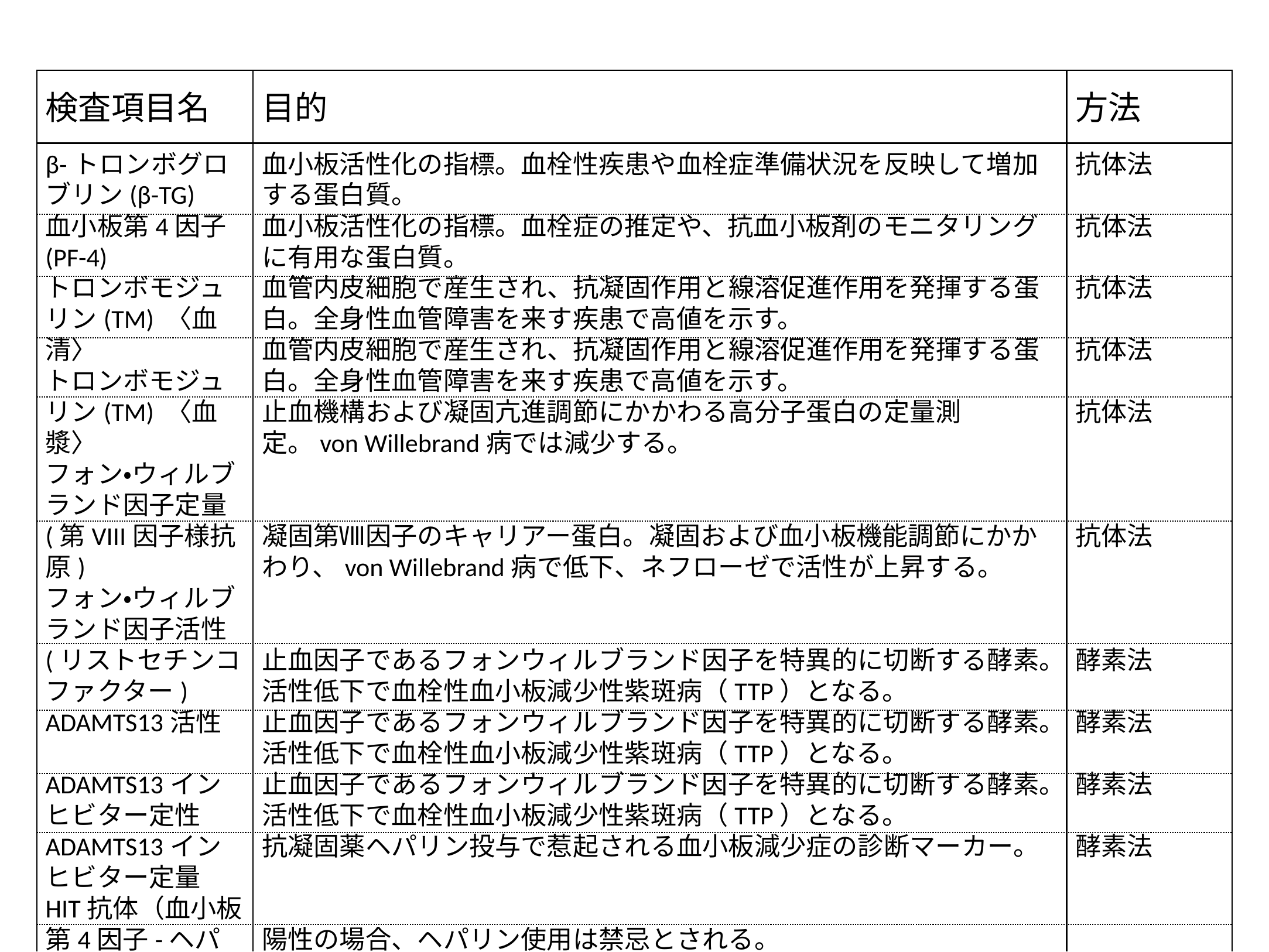

目的
検査項目名
方法
β-トロンボグロブリン(β-TG)
血小板第4因子(PF-4)
トロンボモジュリン(TM) 〈血清〉
トロンボモジュリン(TM) 〈血漿〉
フォン・ウィルブランド因子定量(第VIII因子様抗原)
フォン・ウィルブランド因子活性(リストセチンコファクター)
ADAMTS13活性

ADAMTS13インヒビター定性
ADAMTS13インヒビター定量
HIT抗体（血小板第4因子-ヘパリン複合体抗体）

ループスアンチコアグラント 《希釈ラッセル蛇毒試験法》
ループスアンチコアグラント 《リン脂質中和法》
第II因子活性(F2)
第V因子活性(F5)
第VII因子活性(F7)
第VIII因子活性(F8)
第IX因子活性(F9)
第X因子活性(F10)
第XI因子活性(F11)
第XII因子活性(F12)
第XIII因子定量(F13)
第VIII因子インヒビター(F8INH)
第IX因子インヒビター(F9INH)
血小板活性化の指標。血栓性疾患や血栓症準備状況を反映して増加する蛋白質。
血小板活性化の指標。血栓症の推定や、抗血小板剤のモニタリングに有用な蛋白質。
血管内皮細胞で産生され、抗凝固作用と線溶促進作用を発揮する蛋白。全身性血管障害を来す疾患で高値を示す。
血管内皮細胞で産生され、抗凝固作用と線溶促進作用を発揮する蛋白。全身性血管障害を来す疾患で高値を示す。
止血機構および凝固亢進調節にかかわる高分子蛋白の定量測定。von Willebrand病では減少する。

凝固第Ⅷ因子のキャリアー蛋白。凝固および血小板機能調節にかかわり、von Willebrand病で低下、ネフローゼで活性が上昇する。

止血因子であるフォンウィルブランド因子を特異的に切断する酵素。活性低下で血栓性血小板減少性紫斑病（TTP）となる。
止血因子であるフォンウィルブランド因子を特異的に切断する酵素。活性低下で血栓性血小板減少性紫斑病（TTP）となる。
止血因子であるフォンウィルブランド因子を特異的に切断する酵素。活性低下で血栓性血小板減少性紫斑病（TTP）となる。
抗凝固薬ヘパリン投与で惹起される血小板減少症の診断マーカー。

陽性の場合、ヘパリン使用は禁忌とされる。
凝固因子とリン脂質の複合体に対する自己抗体。習慣性流産をきたす抗リン脂質抗体症候群の鑑別に有用。

プロトロンビンとも呼ばれる、トロンビンの前駆物質。先天性異常による欠乏症のほか、ビタミンKの不足時に低下する。
内因系と外因系凝固反応にかかわる凝固因子で、プロトロンビンをCaの存在下で活性化する蛋白。DIC、重症肝疾患で低値となる。
外因系の凝固過程において組織トロンボプラスチン、第Ⅹ因子を活性化する糖蛋白。ビタミンK依存性のため、ビタミンK欠乏症で低値に。
vWFと結合して存在する内因系凝固蛋白。先天的欠乏で血友病Aを発来。

内因系の凝固機序に関与するビタミンK依存の凝固因子。代表的な欠乏症として血友病Bが知られている。
内因系・外因系両方の凝固反応にかかわるビタミンK依存性の凝固因子。出血傾向および血栓傾向を知るための指標。
内因性凝固の初期段階に関与する因子。第XI因子欠乏症および保因者の診断や、DIC、肝硬変等で出血傾向の指標となる。
凝固系機序の最も初期の段階に関連する凝固因子。PT正常、APTT異常で出血傾向がない場合、第XII因子欠乏を疑う。
凝固系機序の最終段階で働く因子。フィブリン安定化因子とも呼ばれ、出血性素因のスクリーニング検査として用いられる。
血液凝固因子である第Ⅷ因子、第Ⅸ因子に対する抗体。凝固因子製剤投与中の血友病患者で失活因子となる。
血液凝固因子である第Ⅷ因子、第Ⅸ因子に対する抗体。凝固因子製剤投与中の血友病患者で失活因子となる。
抗体法

抗体法

抗体法

抗体法

抗体法

抗体法

酵素法

酵素法

酵素法

酵素法

生物活性法

生物活性法

生物活性法

生物活性法

生物活性法

生物活性法

生物活性法

生物活性法

生物活性法

生物活性法

生物活性法

生物活性法

生物活性法